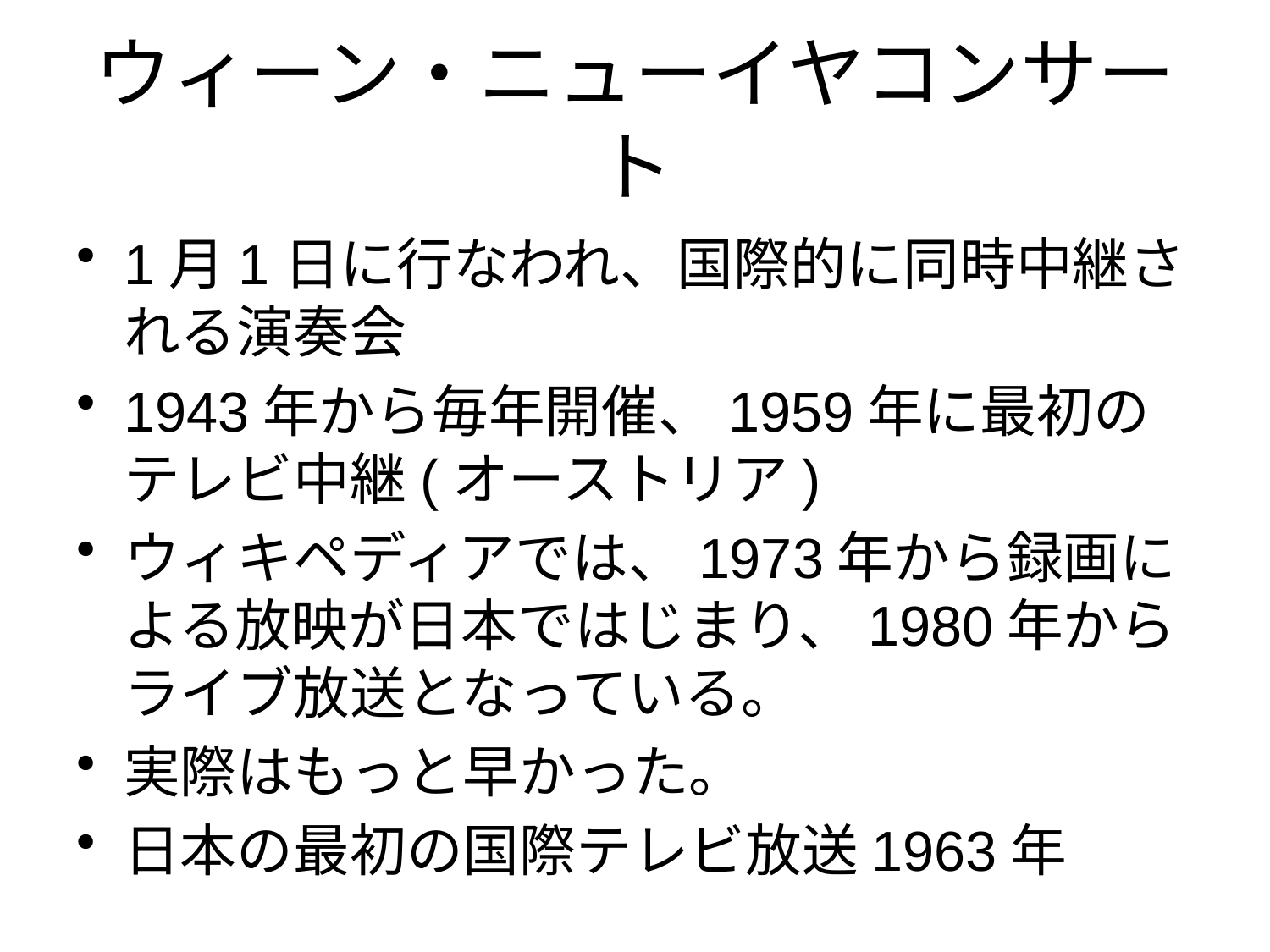

# ウィーン・ニューイヤコンサート
1月1日に行なわれ、国際的に同時中継される演奏会
1943年から毎年開催、1959年に最初のテレビ中継(オーストリア)
ウィキペディアでは、1973年から録画による放映が日本ではじまり、1980年からライブ放送となっている。
実際はもっと早かった。
日本の最初の国際テレビ放送1963年